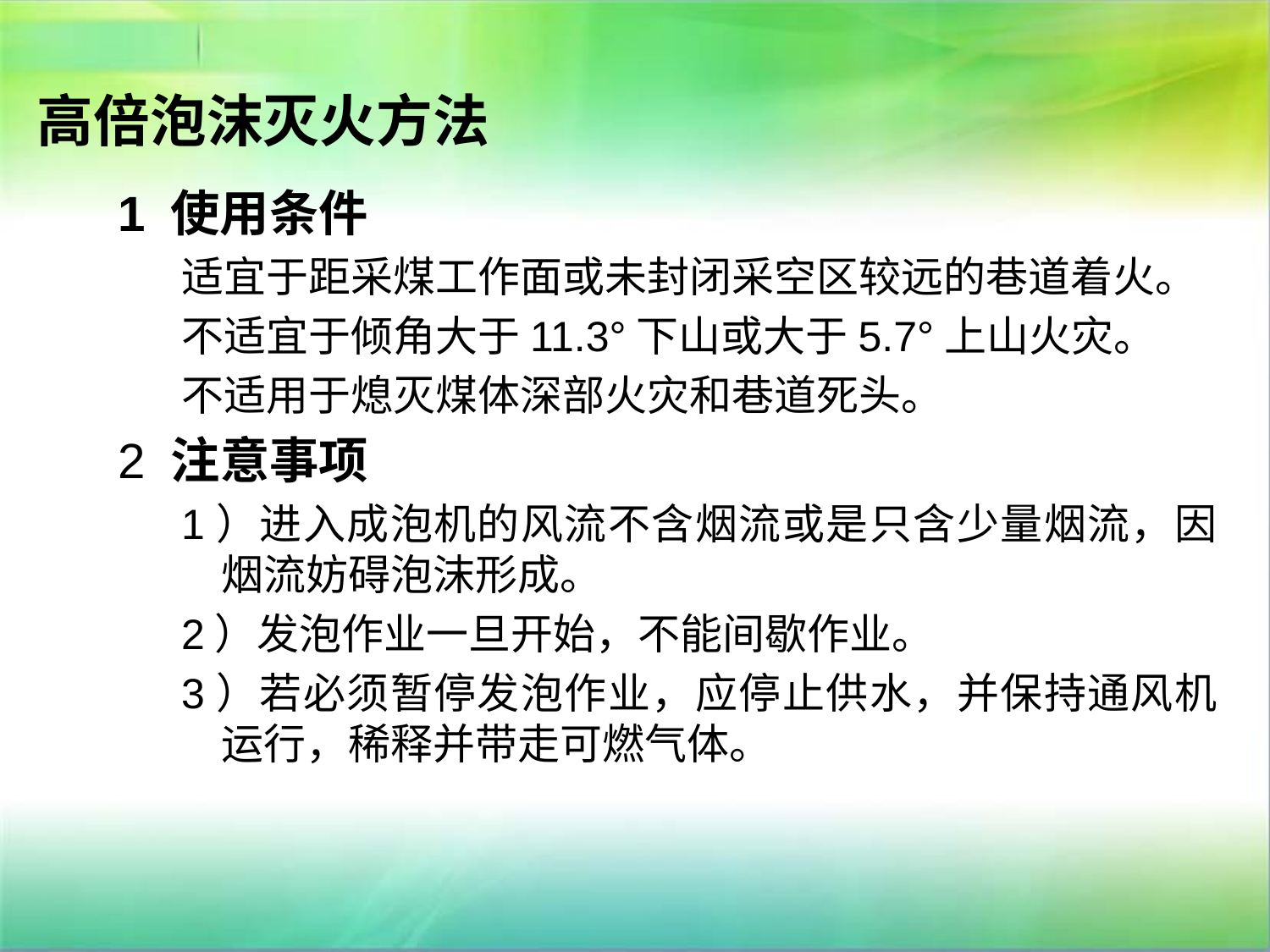

#
高倍泡沫灭火方法
1 使用条件
适宜于距采煤工作面或未封闭采空区较远的巷道着火。
不适宜于倾角大于11.3°下山或大于5.7°上山火灾。
不适用于熄灭煤体深部火灾和巷道死头。
2 注意事项
1）进入成泡机的风流不含烟流或是只含少量烟流，因烟流妨碍泡沫形成。
2）发泡作业一旦开始，不能间歇作业。
3）若必须暂停发泡作业，应停止供水，并保持通风机运行，稀释并带走可燃气体。